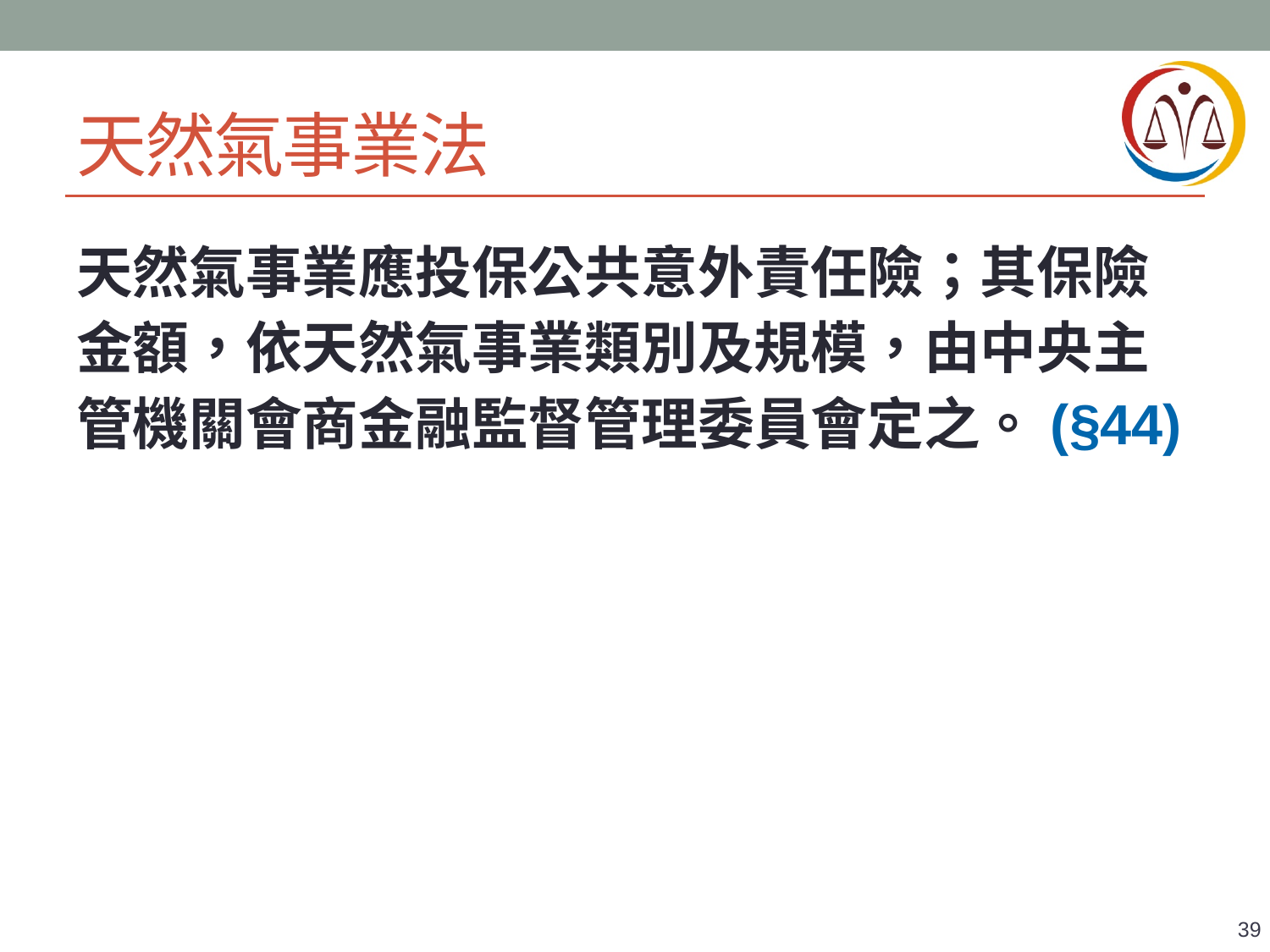

# 天然氣事業法
天然氣事業應投保公共意外責任險；其保險金額，依天然氣事業類別及規模，由中央主管機關會商金融監督管理委員會定之。(§44)

39